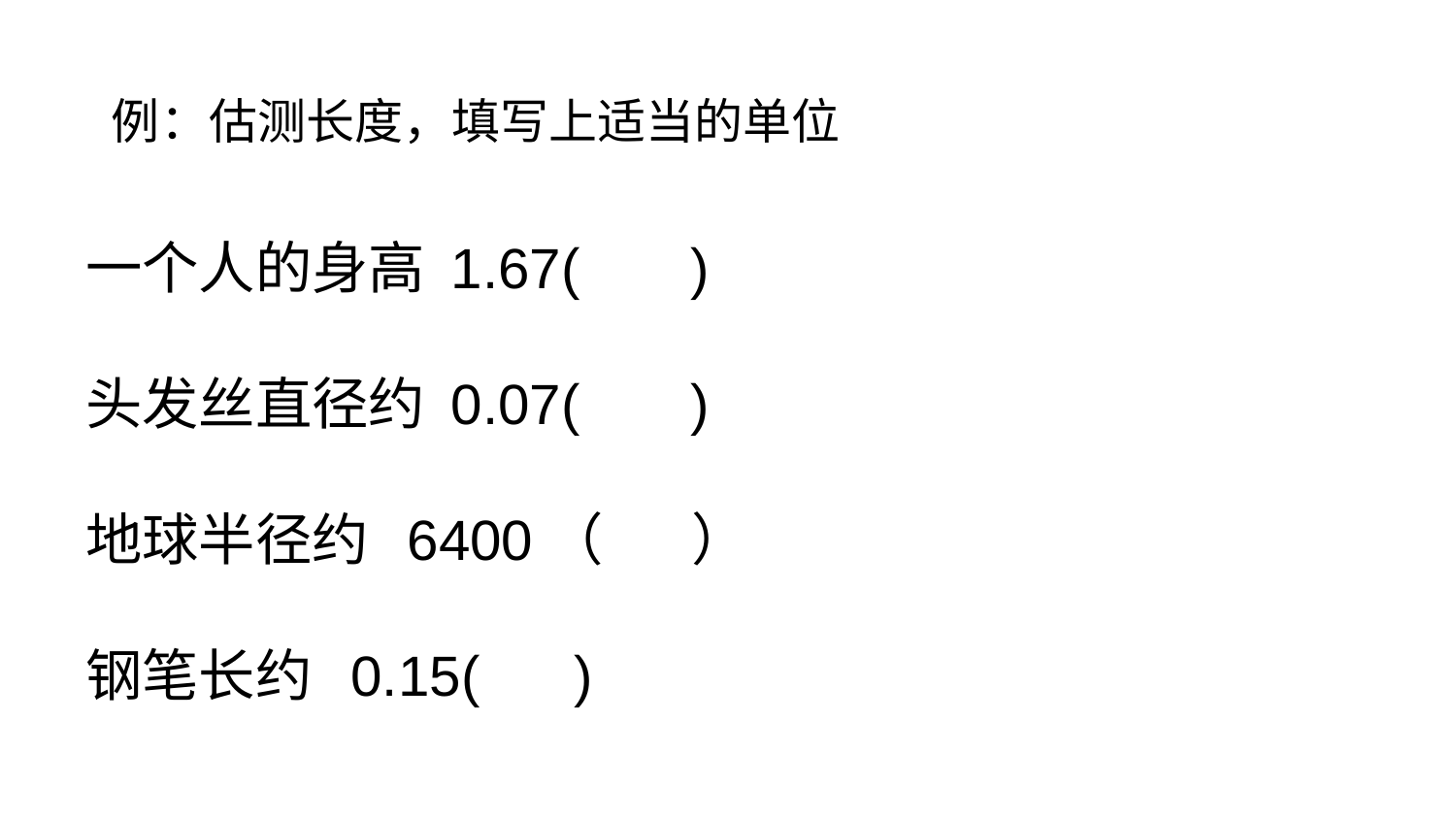

例：估测长度，填写上适当的单位
一个人的身高 1.67(       )
头发丝直径约 0.07(       )
地球半径约  6400（       ）
钢笔长约  0.15(      )